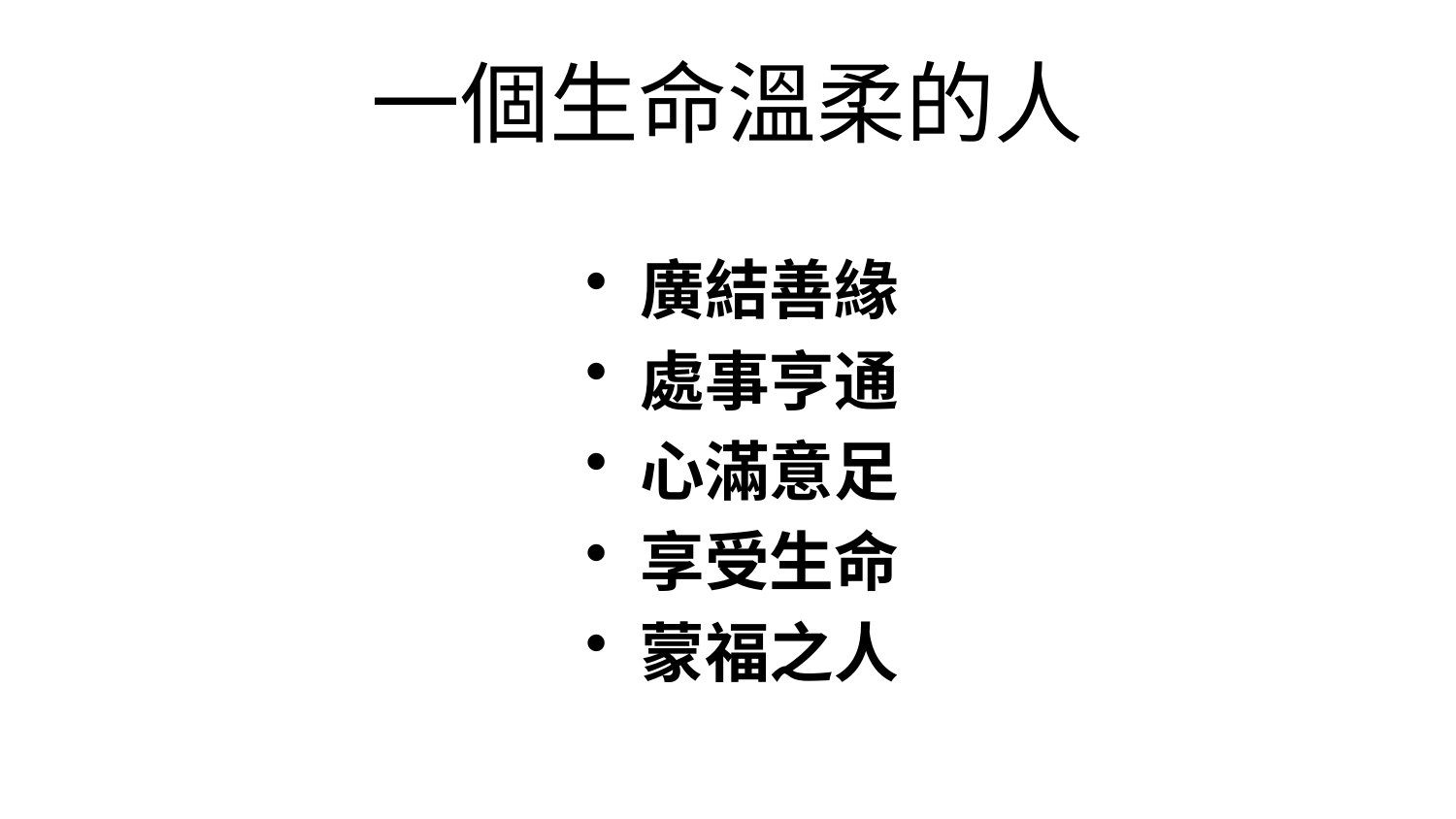

# 一個生命溫柔的人
廣結善緣
處事亨通
心滿意足
享受生命
蒙福之人